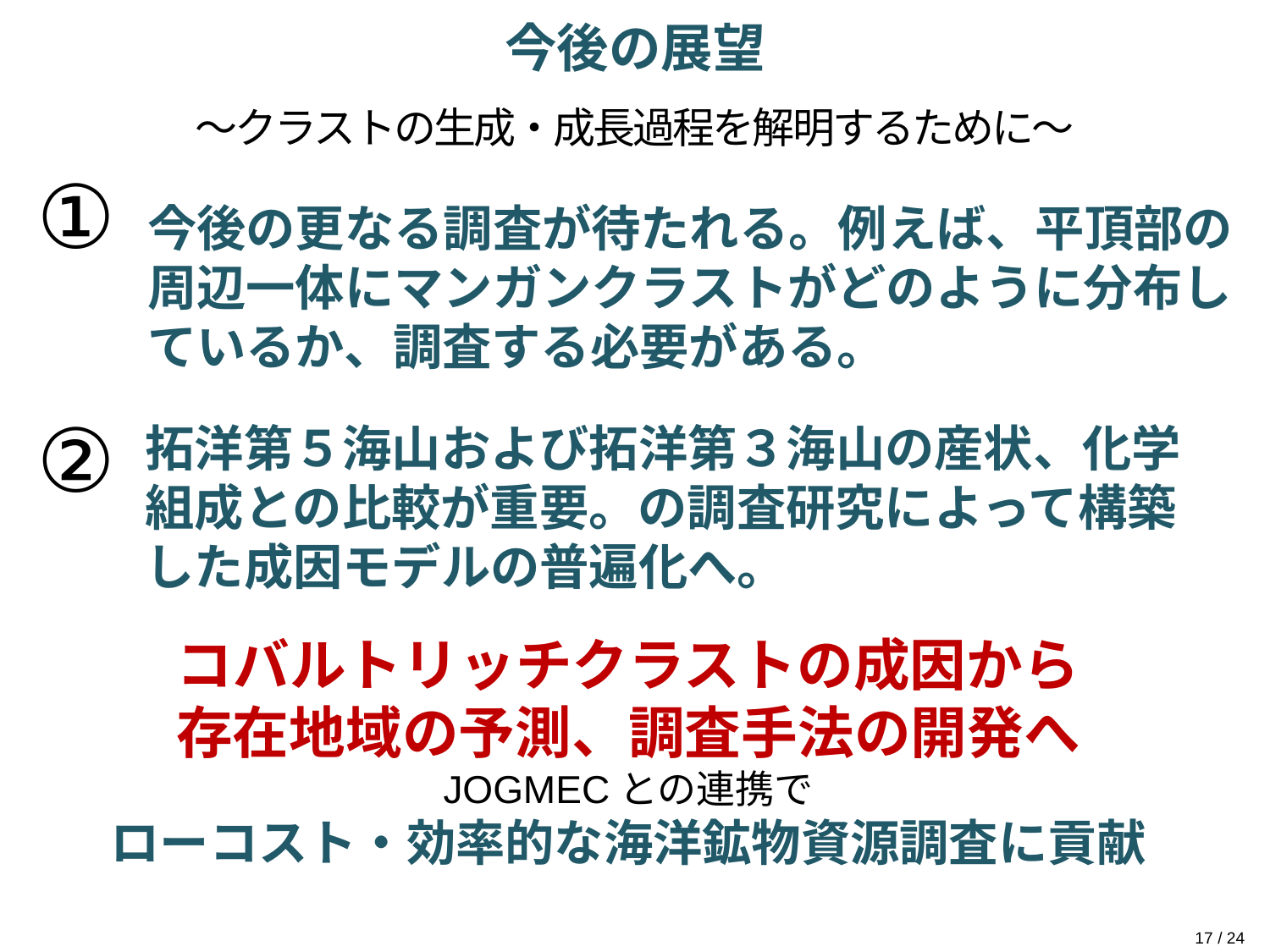

今後の展望
～クラストの生成・成長過程を解明するために～
①
今後の更なる調査が待たれる。例えば、平頂部の周辺一体にマンガンクラストがどのように分布しているか、調査する必要がある。
②
拓洋第５海山および拓洋第３海山の産状、化学組成との比較が重要。の調査研究によって構築した成因モデルの普遍化へ。
コバルトリッチクラストの成因から
存在地域の予測、調査手法の開発へ
JOGMECとの連携で
ローコスト・効率的な海洋鉱物資源調査に貢献
17 / 24